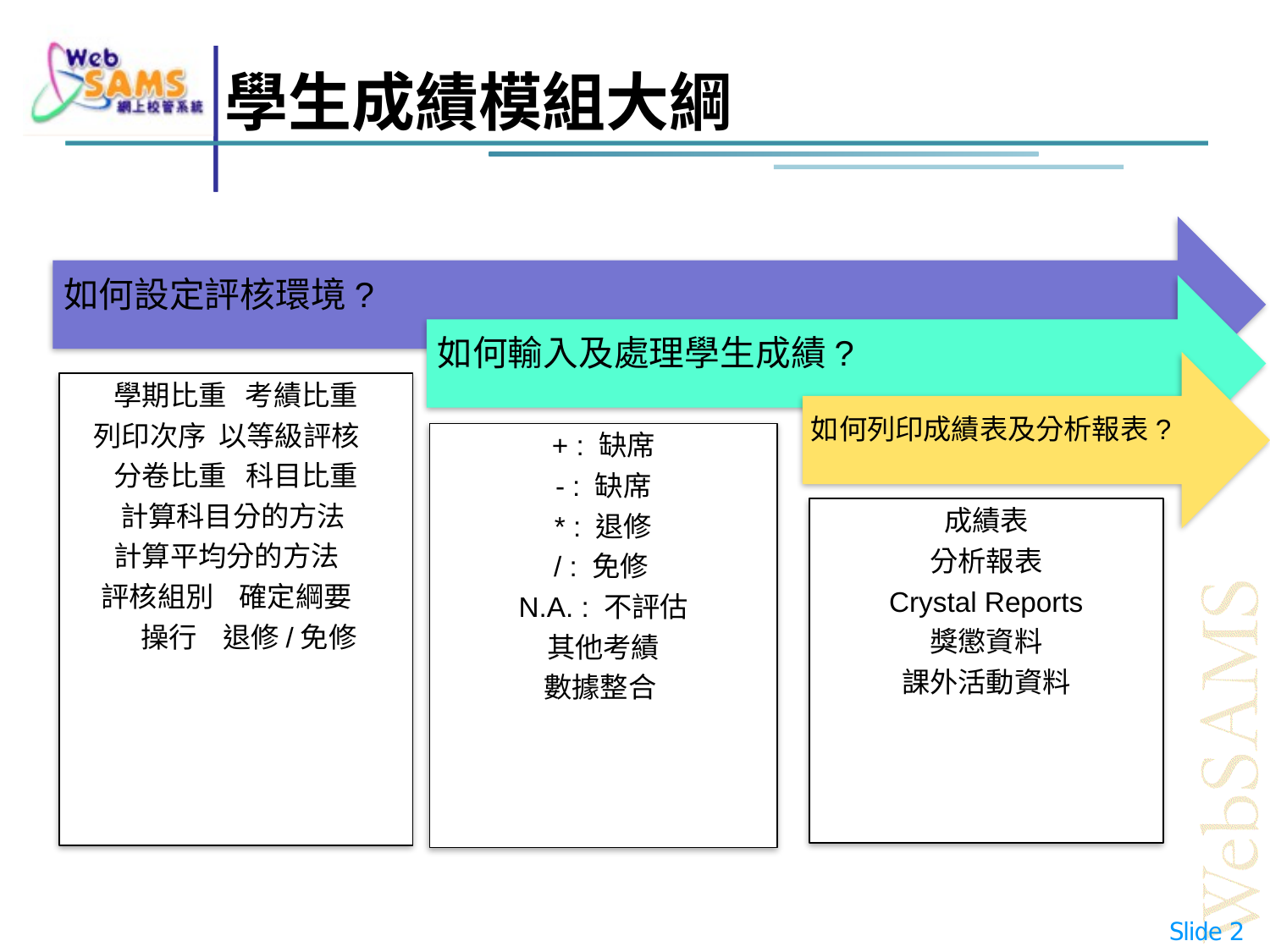

# 學生成績模組大綱
如何設定評核環境?
學期比重   考績比重
列印次序  以等級評核
分卷比重   科目比重
計算科目分的方法
計算平均分的方法
評核組別    確定綱要
   操行    退修/免修

如何輸入及處理學生成績?
+ : 缺席
- : 缺席
* : 退修
 / : 免修
N.A. : 不評估
其他考績
數據整合
如何列印成績表及分析報表?
成績表
分析報表
Crystal Reports
獎懲資料
課外活動資料